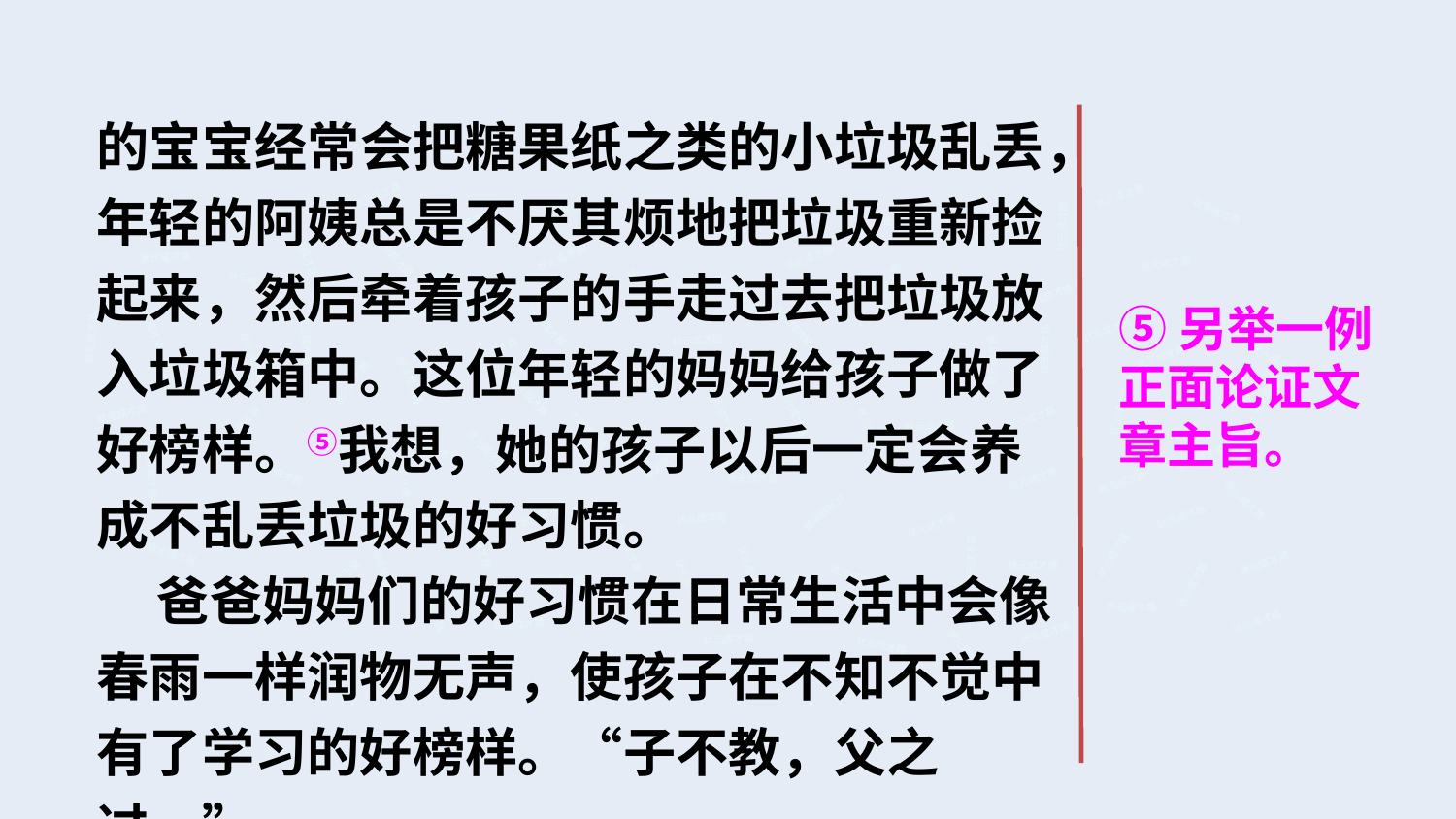

的宝宝经常会把糖果纸之类的小垃圾乱丢，年轻的阿姨总是不厌其烦地把垃圾重新捡起来，然后牵着孩子的手走过去把垃圾放入垃圾箱中。这位年轻的妈妈给孩子做了好榜样。⑤我想，她的孩子以后一定会养成不乱丢垃圾的好习惯。
    爸爸妈妈们的好习惯在日常生活中会像春雨一样润物无声，使孩子在不知不觉中有了学习的好榜样。“子不教，父之过。”
状元成才路
状元成才路
状元成才路
状元成才路
状元成才路
状元成才路
状元成才路
状元成才路
状元成才路
状元成才路
状元成才路
状元成才路
状元成才路
状元成才路
状元成才路
状元成才路
状元成才路
状元成才路
状元成才路
状元成才路
状元成才路
状元成才路
状元成才路
状元成才路
⑤另举一例正面论证文章主旨。
状元成才路
状元成才路
状元成才路
状元成才路
状元成才路
状元成才路
状元成才路
状元成才路
状元成才路
状元成才路
状元成才路
状元成才路
状元成才路
状元成才路
状元成才路
状元成才路
状元成才路
状元成才路
状元成才路
状元成才路
状元成才路
状元成才路
状元成才路
状元成才路
状元成才路
状元成才路
状元成才路
状元成才路
状元成才路
状元成才路
状元成才路
状元成才路
状元成才路
状元成才路
状元成才路
状元成才路
状元成才路
状元成才路
状元成才路
状元成才路
状元成才路
状元成才路
状元成才路
状元成才路
状元成才路
状元成才路
状元成才路
状元成才路
状元成才路
状元成才路
状元成才路
状元成才路
状元成才路
状元成才路
状元成才路
状元成才路
状元成才路
状元成才路
状元成才路
状元成才路
状元成才路
状元成才路
状元成才路
状元成才路
状元成才路
状元成才路
状元成才路
状元成才路
状元成才路
状元成才路
状元成才路
状元成才路
状元成才路
状元成才路
状元成才路
状元成才路